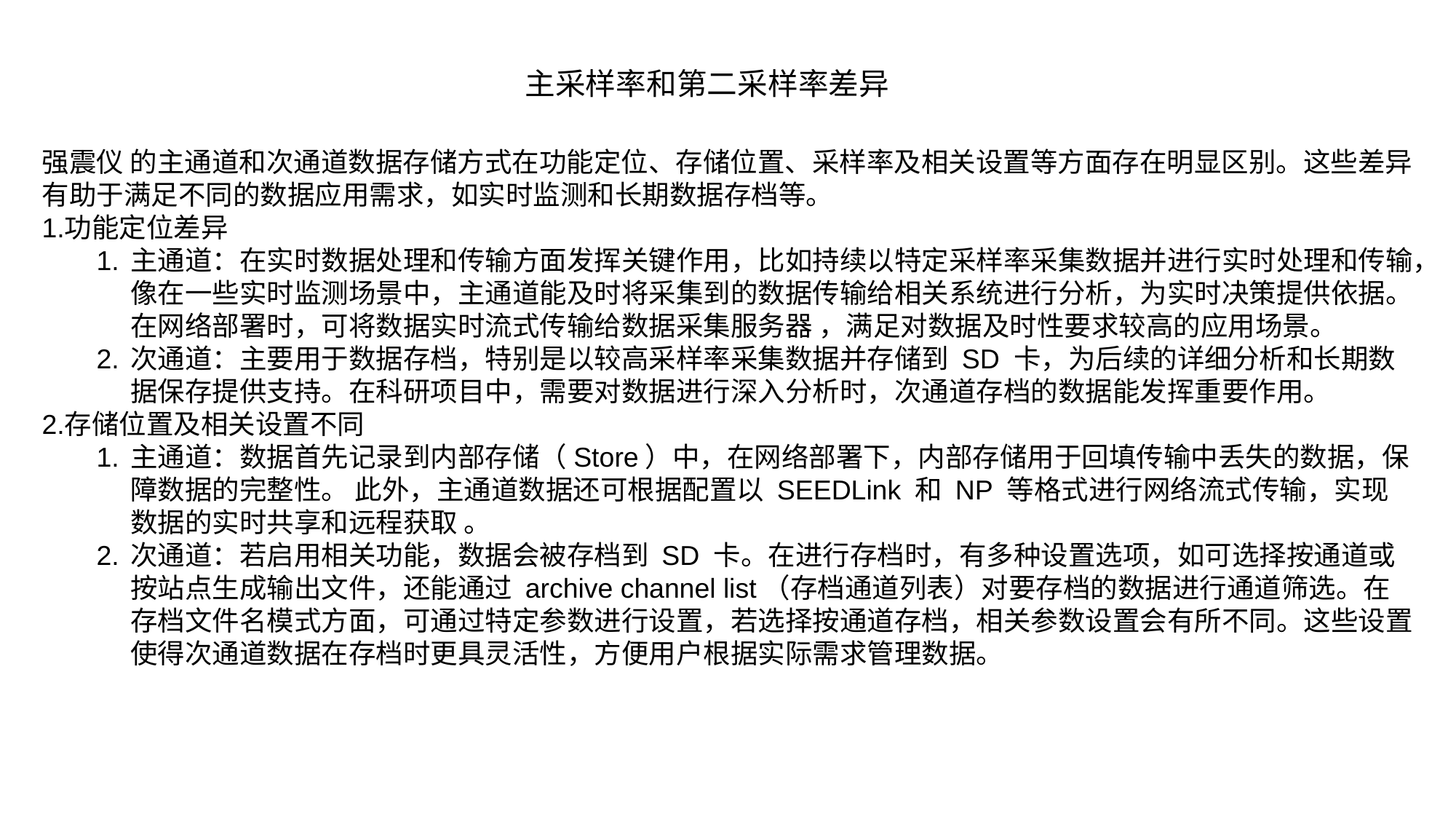

主采样率和第二采样率差异
强震仪 的主通道和次通道数据存储方式在功能定位、存储位置、采样率及相关设置等方面存在明显区别。这些差异有助于满足不同的数据应用需求，如实时监测和长期数据存档等。
功能定位差异
主通道：在实时数据处理和传输方面发挥关键作用，比如持续以特定采样率采集数据并进行实时处理和传输，像在一些实时监测场景中，主通道能及时将采集到的数据传输给相关系统进行分析，为实时决策提供依据。在网络部署时，可将数据实时流式传输给数据采集服务器 ，满足对数据及时性要求较高的应用场景。
次通道：主要用于数据存档，特别是以较高采样率采集数据并存储到 SD 卡，为后续的详细分析和长期数据保存提供支持。在科研项目中，需要对数据进行深入分析时，次通道存档的数据能发挥重要作用。
存储位置及相关设置不同
主通道：数据首先记录到内部存储（Store）中，在网络部署下，内部存储用于回填传输中丢失的数据，保障数据的完整性。 此外，主通道数据还可根据配置以 SEEDLink 和 NP 等格式进行网络流式传输，实现数据的实时共享和远程获取 。
次通道：若启用相关功能，数据会被存档到 SD 卡。在进行存档时，有多种设置选项，如可选择按通道或按站点生成输出文件，还能通过 archive channel list（存档通道列表）对要存档的数据进行通道筛选。在存档文件名模式方面，可通过特定参数进行设置，若选择按通道存档，相关参数设置会有所不同。这些设置使得次通道数据在存档时更具灵活性，方便用户根据实际需求管理数据。